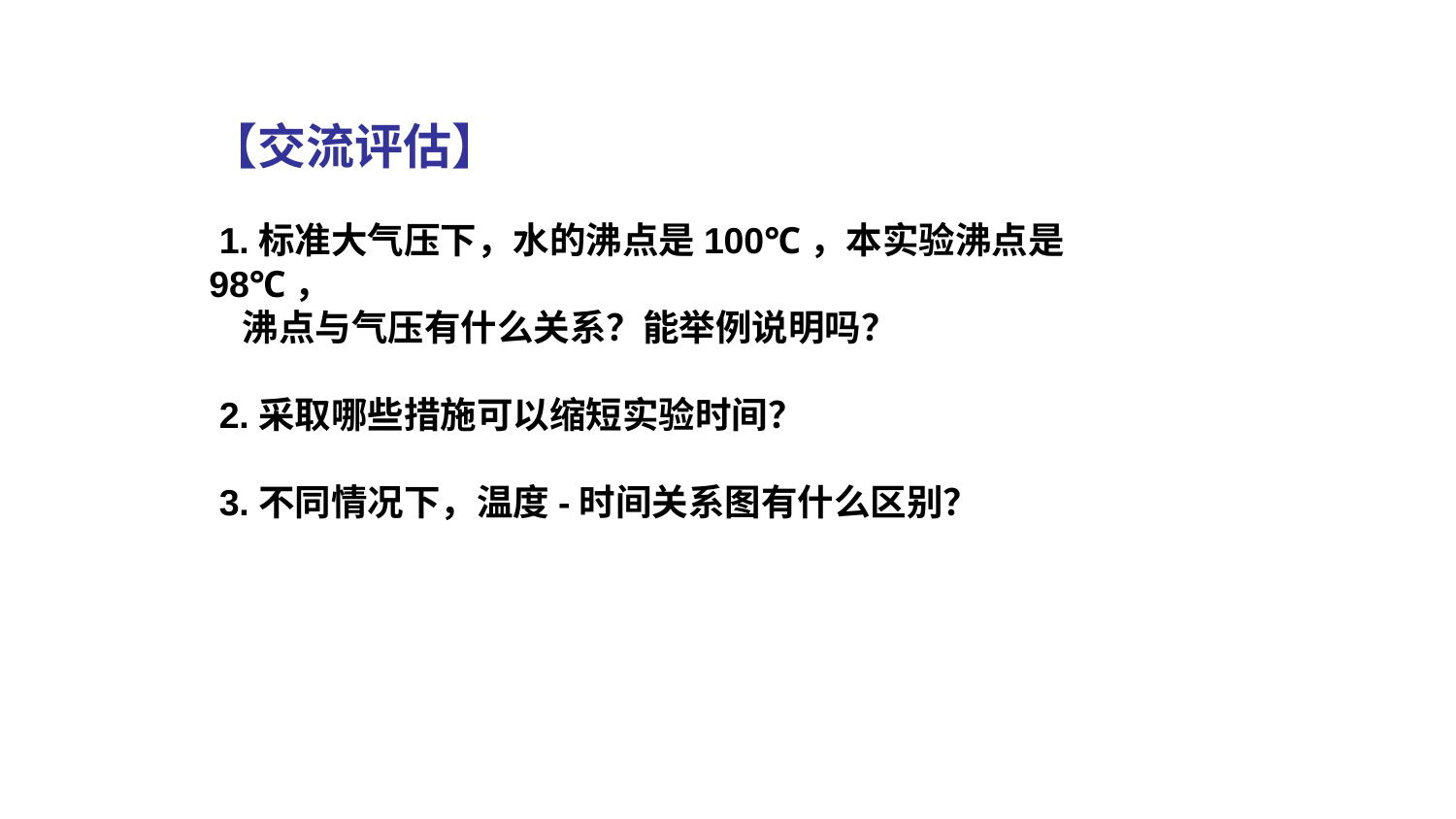

【交流评估】

 1.标准大气压下，水的沸点是100℃，本实验沸点是98℃，
   沸点与气压有什么关系？能举例说明吗？

 2.采取哪些措施可以缩短实验时间？

 3.不同情况下，温度-时间关系图有什么区别？